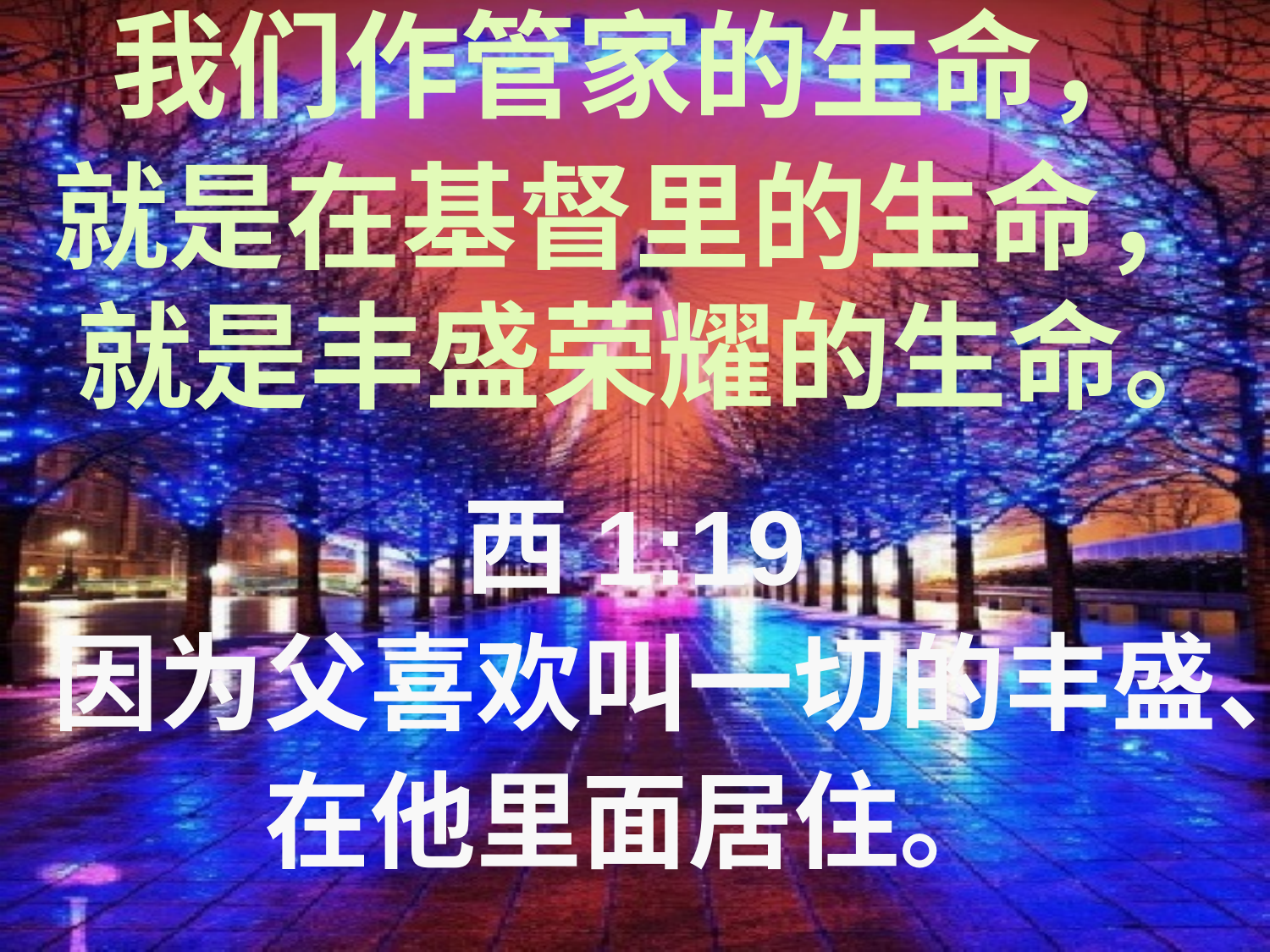

我们作管家的生命，
就是在基督里的生命，就是丰盛荣耀的生命。

西1:19
因为父喜欢叫一切的丰盛、
在他里面居住。